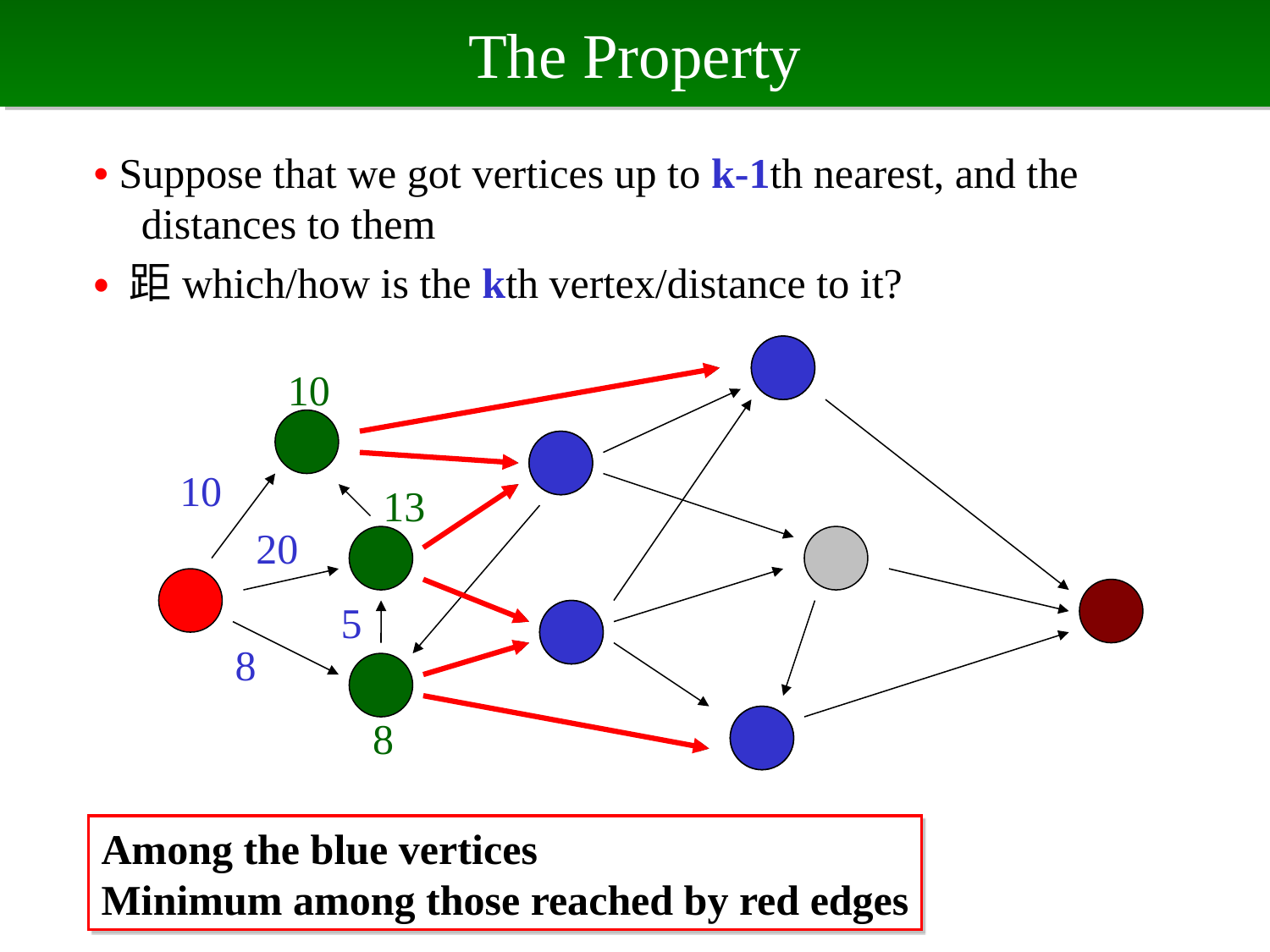

# The Property
• Suppose that we got vertices up to k-1th nearest, and the distances to them
• 距which/how is the kth vertex/distance to it?

10

10

13

20

5

8

8

Among the blue vertices
Minimum among those reached by red edges